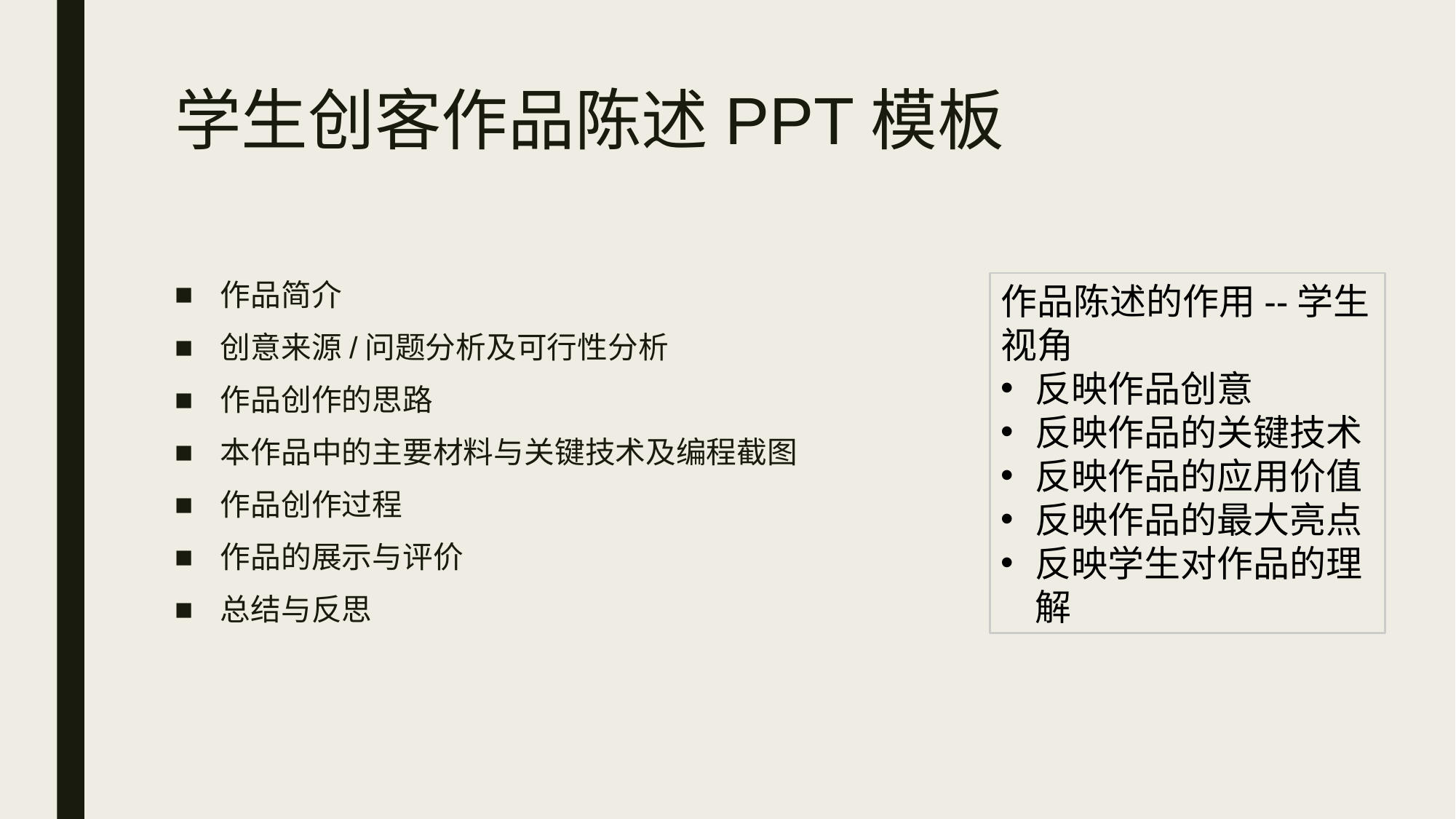

# 学生创客作品陈述PPT模板
作品简介
创意来源/问题分析及可行性分析
作品创作的思路
本作品中的主要材料与关键技术及编程截图
作品创作过程
作品的展示与评价
总结与反思
作品陈述的作用--学生视角
反映作品创意
反映作品的关键技术
反映作品的应用价值
反映作品的最大亮点
反映学生对作品的理解